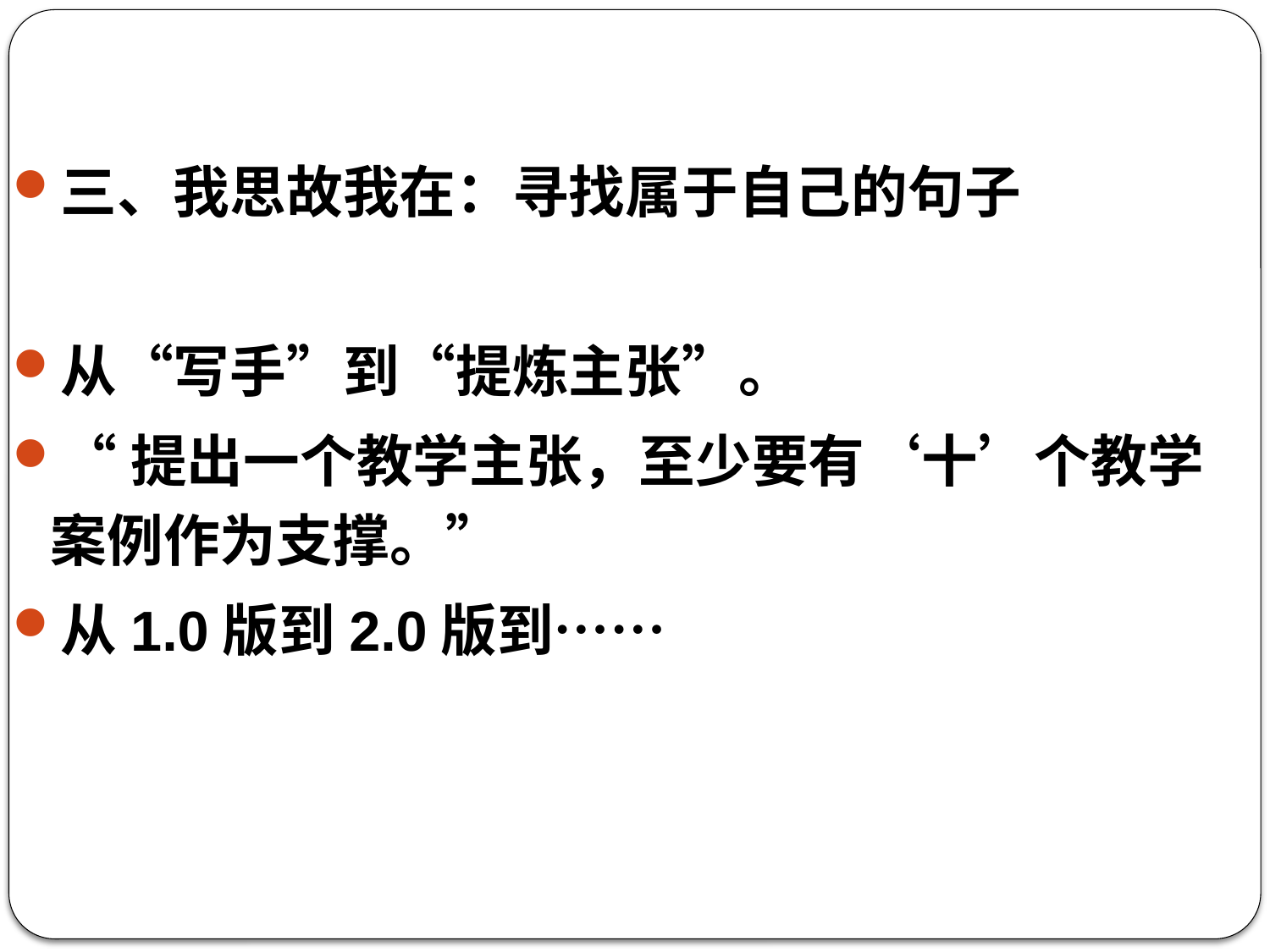

三、我思故我在：寻找属于自己的句子

从“写手”到“提炼主张”。
“提出一个教学主张，至少要有‘十’个教学案例作为支撑。”
从1.0版到2.0版到……